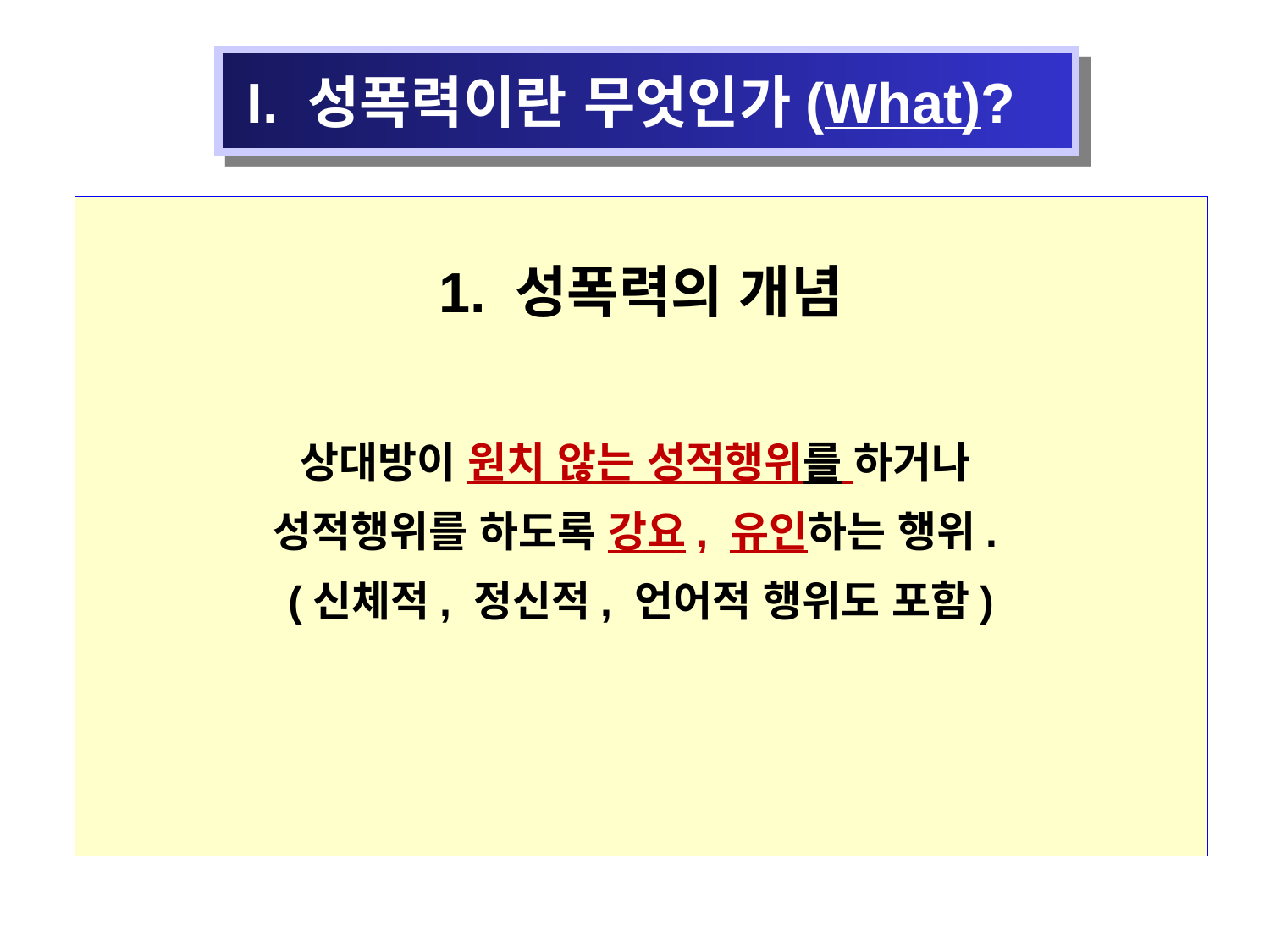

I. 성폭력이란 무엇인가(What)?

1. 성폭력의 개념

상대방이 원치 않는 성적행위를 하거나
성적행위를 하도록 강요, 유인하는 행위.
(신체적, 정신적, 언어적 행위도 포함)